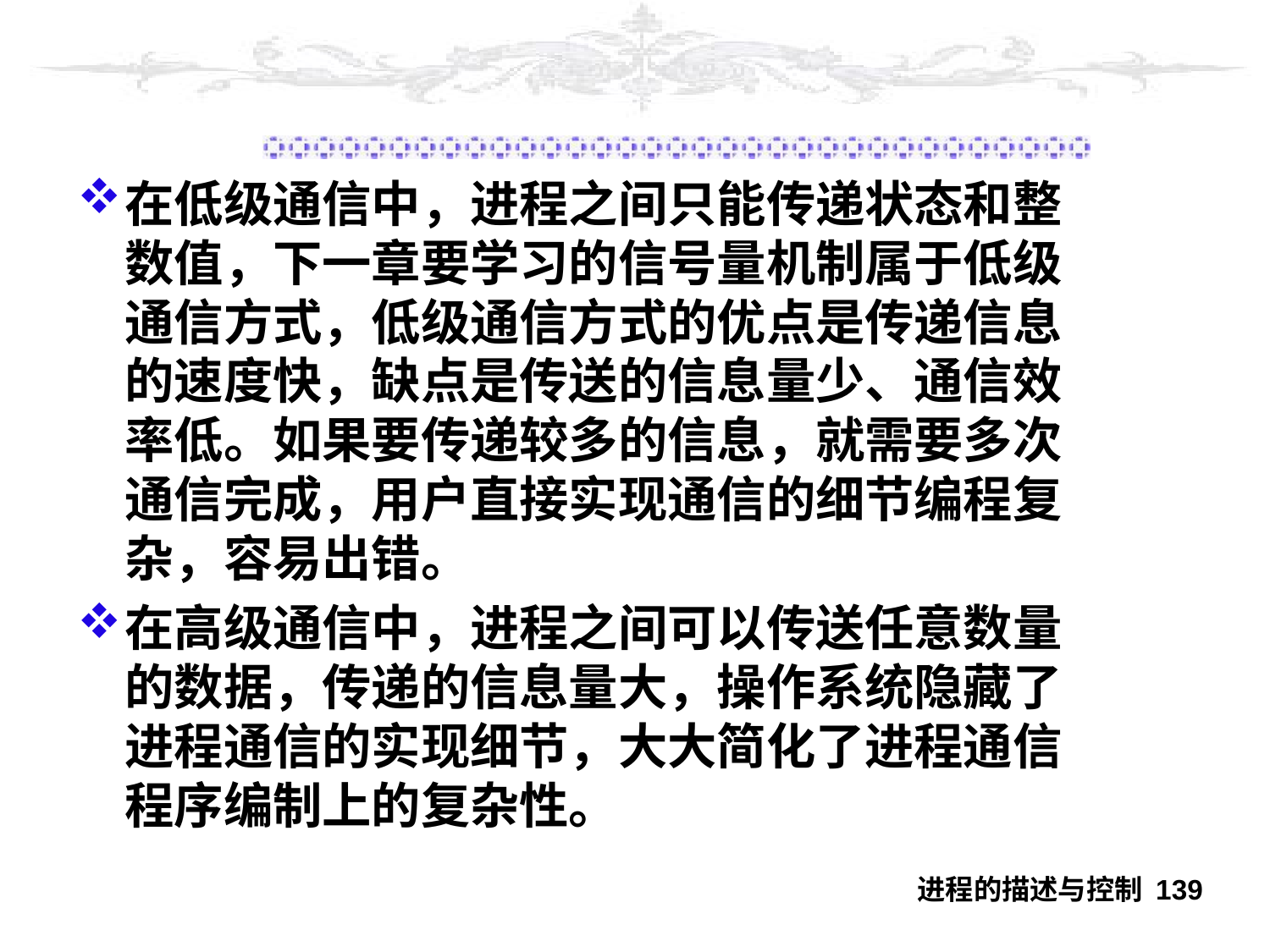

#
在低级通信中，进程之间只能传递状态和整数值，下一章要学习的信号量机制属于低级通信方式，低级通信方式的优点是传递信息的速度快，缺点是传送的信息量少、通信效率低。如果要传递较多的信息，就需要多次通信完成，用户直接实现通信的细节编程复杂，容易出错。
在高级通信中，进程之间可以传送任意数量的数据，传递的信息量大，操作系统隐藏了进程通信的实现细节，大大简化了进程通信程序编制上的复杂性。